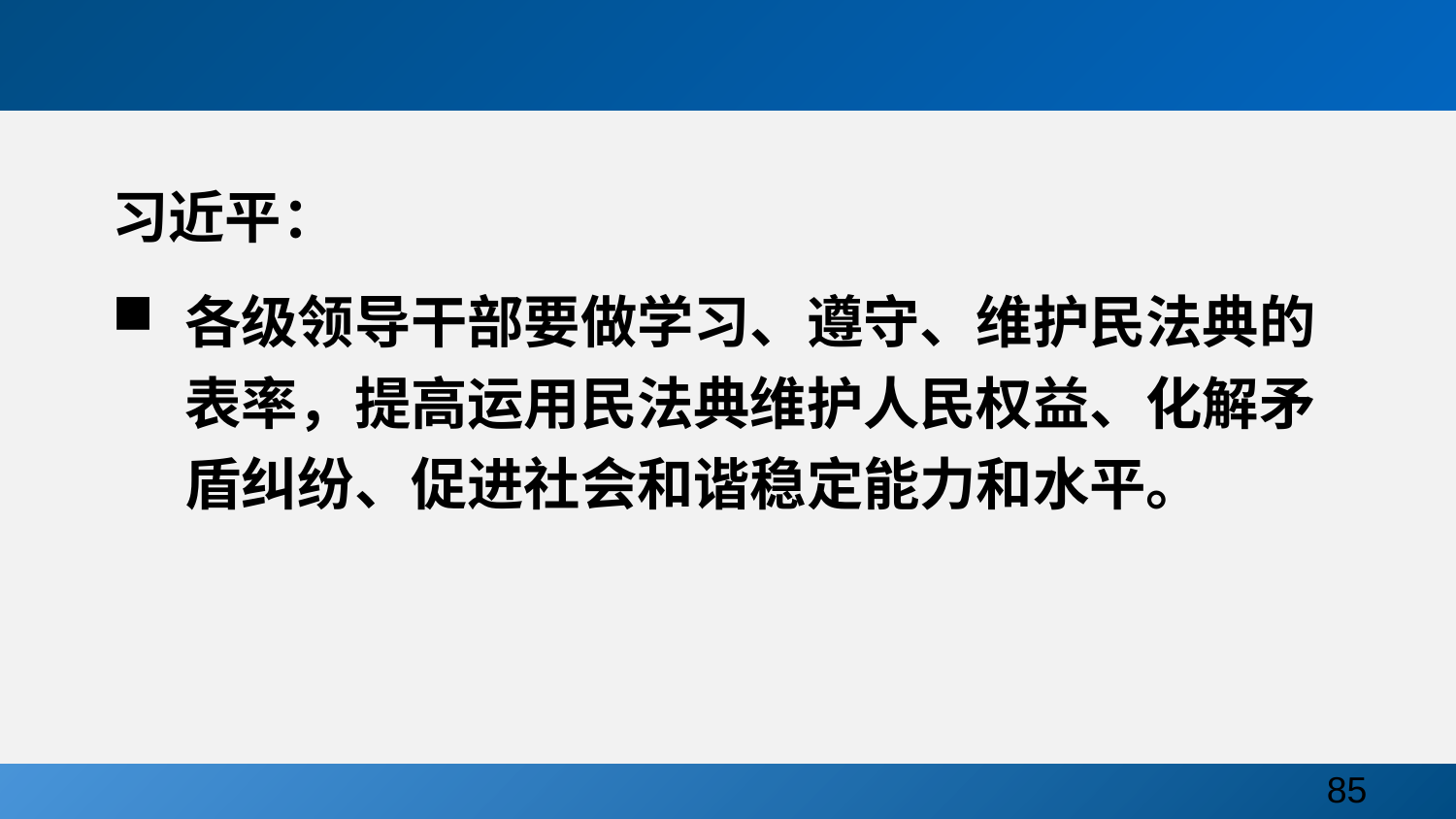

习近平：
各级领导干部要做学习、遵守、维护民法典的表率，提高运用民法典维护人民权益、化解矛盾纠纷、促进社会和谐稳定能力和水平。

85